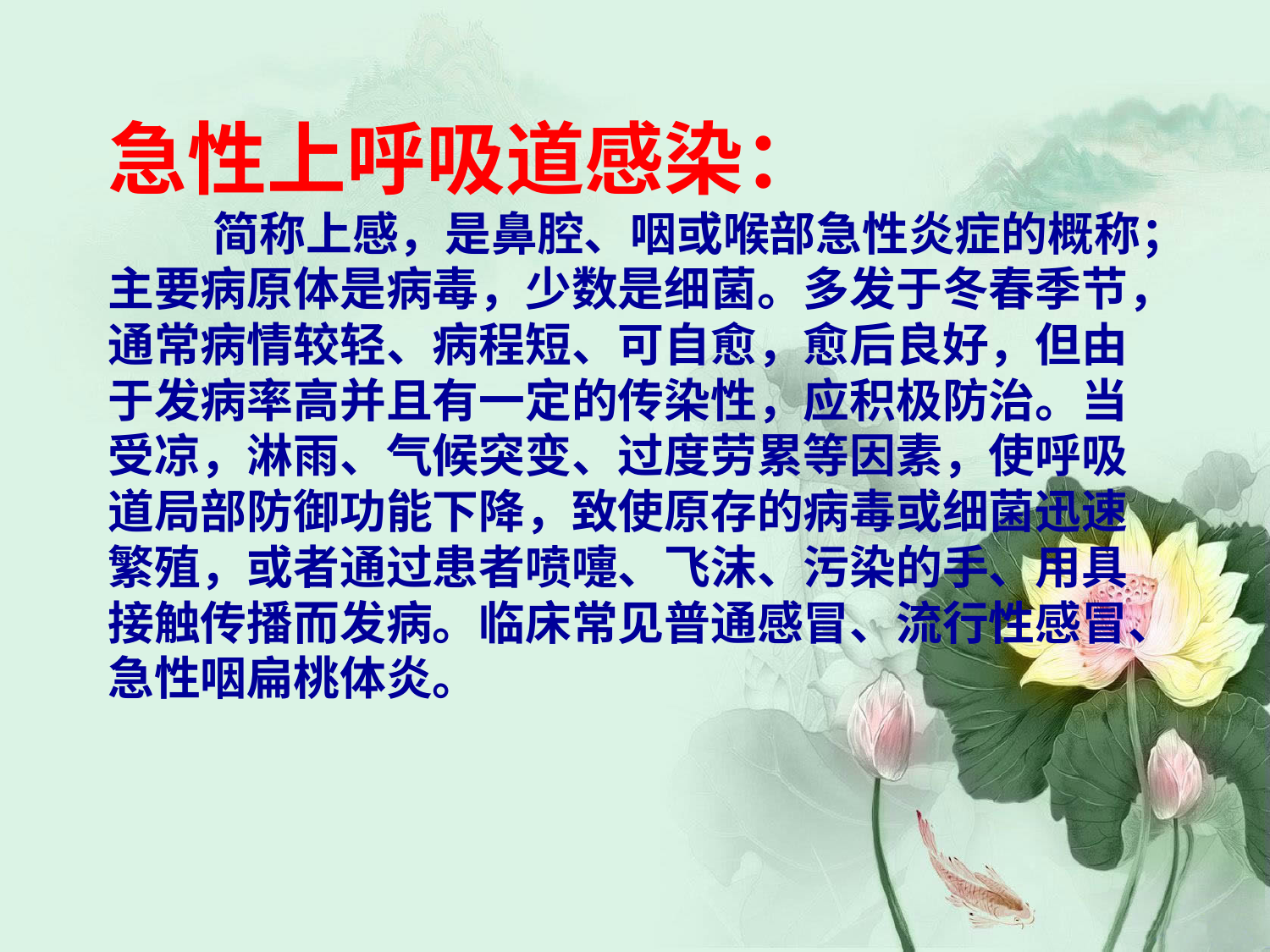

# 急性上呼吸道感染： 简称上感，是鼻腔、咽或喉部急性炎症的概称；主要病原体是病毒，少数是细菌。多发于冬春季节，通常病情较轻、病程短、可自愈，愈后良好，但由于发病率高并且有一定的传染性，应积极防治。当受凉，淋雨、气候突变、过度劳累等因素，使呼吸道局部防御功能下降，致使原存的病毒或细菌迅速繁殖，或者通过患者喷嚏、飞沫、污染的手、用具接触传播而发病。临床常见普通感冒、流行性感冒、急性咽扁桃体炎。